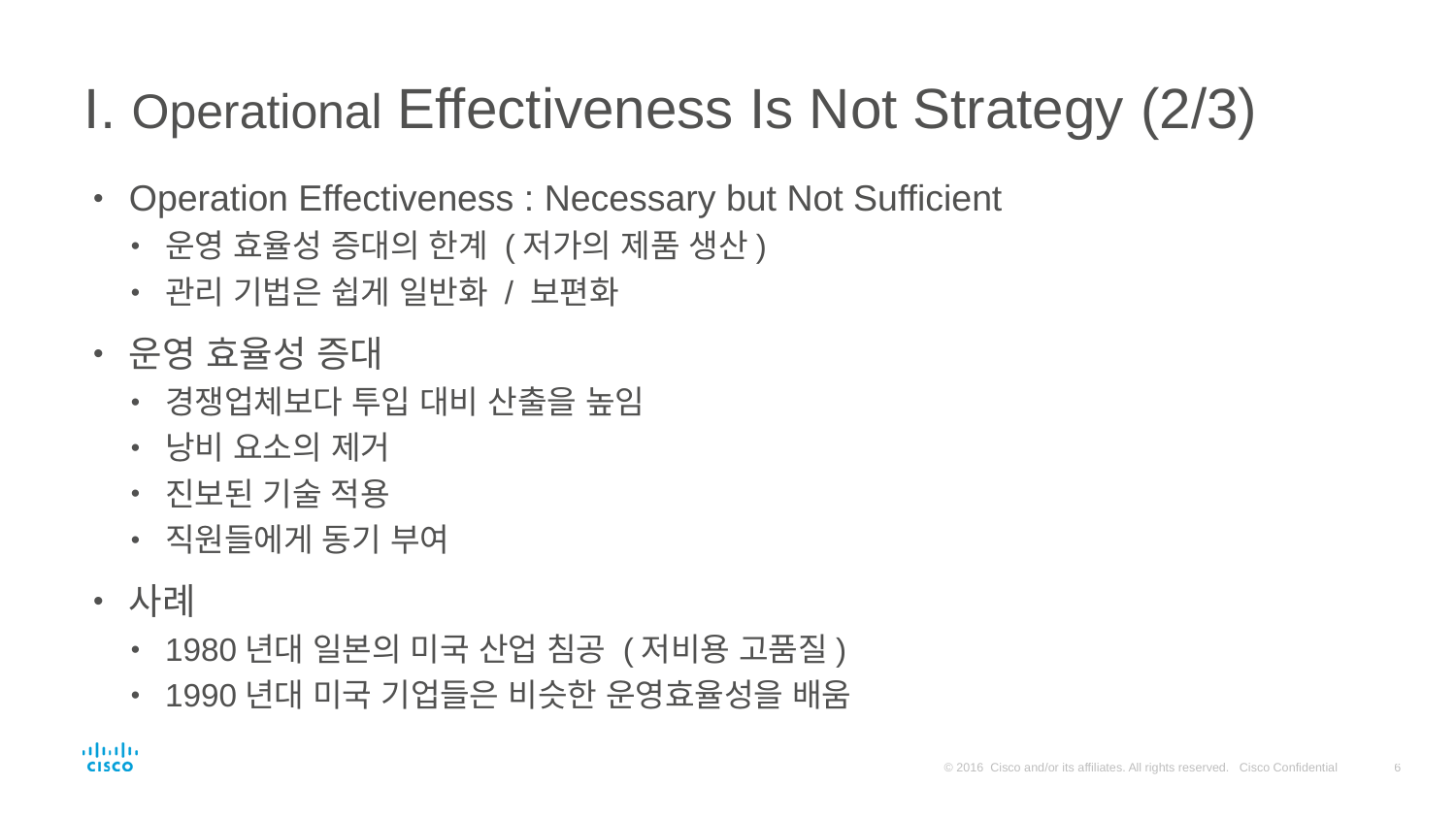

# I. Operational Effectiveness Is Not Strategy (2/3)
Operation Effectiveness : Necessary but Not Sufficient
운영 효율성 증대의 한계 (저가의 제품 생산)
관리 기법은 쉽게 일반화 / 보편화
운영 효율성 증대
경쟁업체보다 투입 대비 산출을 높임
낭비 요소의 제거
진보된 기술 적용
직원들에게 동기 부여
사례
1980년대 일본의 미국 산업 침공 (저비용 고품질)
1990년대 미국 기업들은 비슷한 운영효율성을 배움